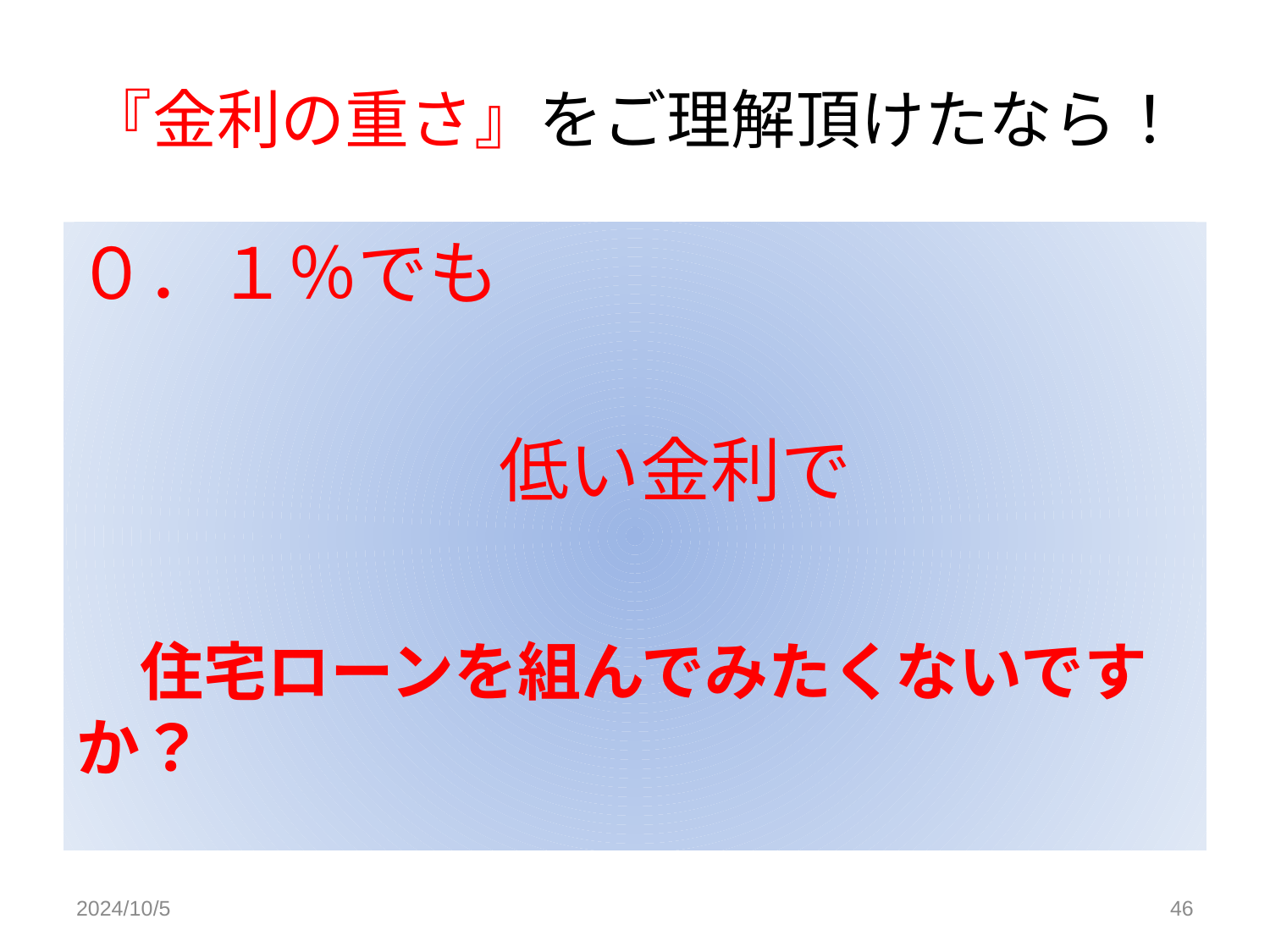

# 『金利の重さ』をご理解頂けたなら！
０．１％でも

　　　　　　低い金利で

　住宅ローンを組んでみたくないですか？
2024/10/5
46